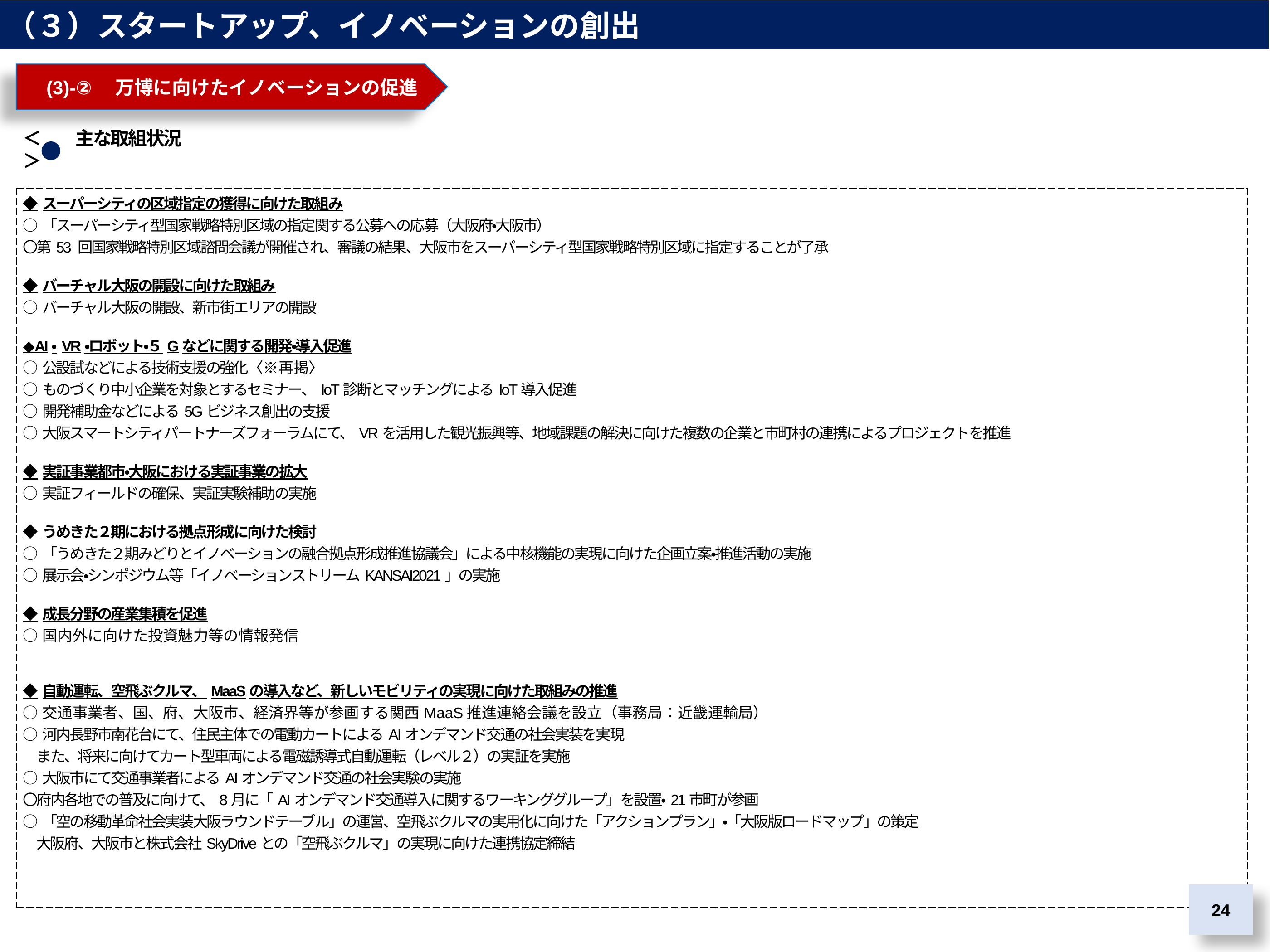

（３）スタートアップ、イノベーションの創出
　(3)-②　万博に向けたイノベーションの促進
＜　　主な取組状況＞

| ◆スーパーシティの区域指定の獲得に向けた取組み ○「スーパーシティ型国家戦略特別区域の指定関する公募への応募（大阪府・大阪市） 〇第53 回国家戦略特別区域諮問会議が開催され、審議の結果、大阪市をスーパーシティ型国家戦略特別区域に指定することが了承 ◆バーチャル大阪の開設に向けた取組み ○バーチャル大阪の開設、新市街エリアの開設 ◆AI・VR・ロボット・５Gなどに関する開発・導入促進 ○公設試などによる技術支援の強化〈※再掲〉 ○ものづくり中小企業を対象とするセミナー、IoT診断とマッチングによるIoT導入促進 ○開発補助金などによる5Gビジネス創出の支援 ○大阪スマートシティパートナーズフォーラムにて、VRを活用した観光振興等、地域課題の解決に向けた複数の企業と市町村の連携によるプロジェクトを推進 ◆実証事業都市・大阪における実証事業の拡大 ○実証フィールドの確保、実証実験補助の実施 ◆うめきた２期における拠点形成に向けた検討 ○「うめきた２期みどりとイノベーションの融合拠点形成推進協議会」による中核機能の実現に向けた企画立案・推進活動の実施 ○展示会・シンポジウム等「イノベーションストリームKANSAI2021」の実施 ◆成長分野の産業集積を促進 ○国内外に向けた投資魅力等の情報発信 ◆自動運転、空飛ぶクルマ、MaaSの導入など、新しいモビリティの実現に向けた取組みの推進 ○交通事業者、国、府、大阪市、経済界等が参画する関西MaaS推進連絡会議を設立（事務局：近畿運輸局） ○河内長野市南花台にて、住民主体での電動カートによるAIオンデマンド交通の社会実装を実現 　また、将来に向けてカート型車両による電磁誘導式自動運転（レベル２）の実証を実施 ○大阪市にて交通事業者によるAIオンデマンド交通の社会実験の実施 〇府内各地での普及に向けて、8月に「AIオンデマンド交通導入に関するワーキンググループ」を設置・21市町が参画 ○「空の移動革命社会実装大阪ラウンドテーブル」の運営、空飛ぶクルマの実用化に向けた「アクションプラン」・「大阪版ロードマップ」の策定 　大阪府、大阪市と株式会社SkyDriveとの「空飛ぶクルマ」の実現に向けた連携協定締結 |
| --- |
24